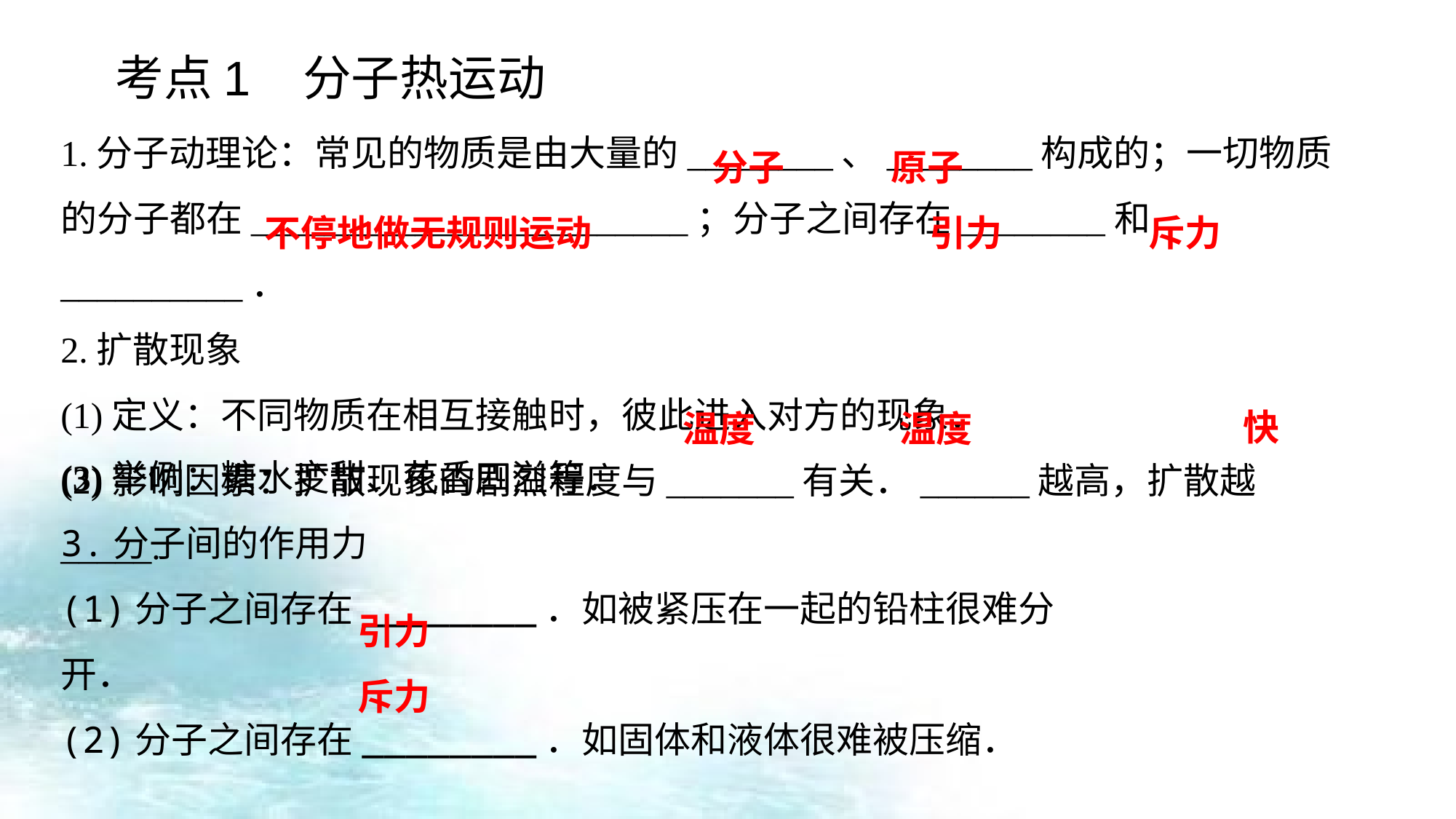

考点1   分子热运动

1.分子动理论：常见的物质是由大量的________、________构成的；一切物质的分子都在________________________；分子之间存在________和__________．
2.扩散现象
(1)定义：不同物质在相互接触时，彼此进入对方的现象．
(2)影响因素：扩散现象的剧烈程度与_______有关．______越高，扩散越_____.
分子
原子
不停地做无规则运动
引力
斥力
快
温度
温度
(3)举例：糖水变甜、花香四溢等．
3.分子间的作用力
(1)分子之间存在________．如被紧压在一起的铅柱很难分开．
(2)分子之间存在________．如固体和液体很难被压缩．
引力
斥力